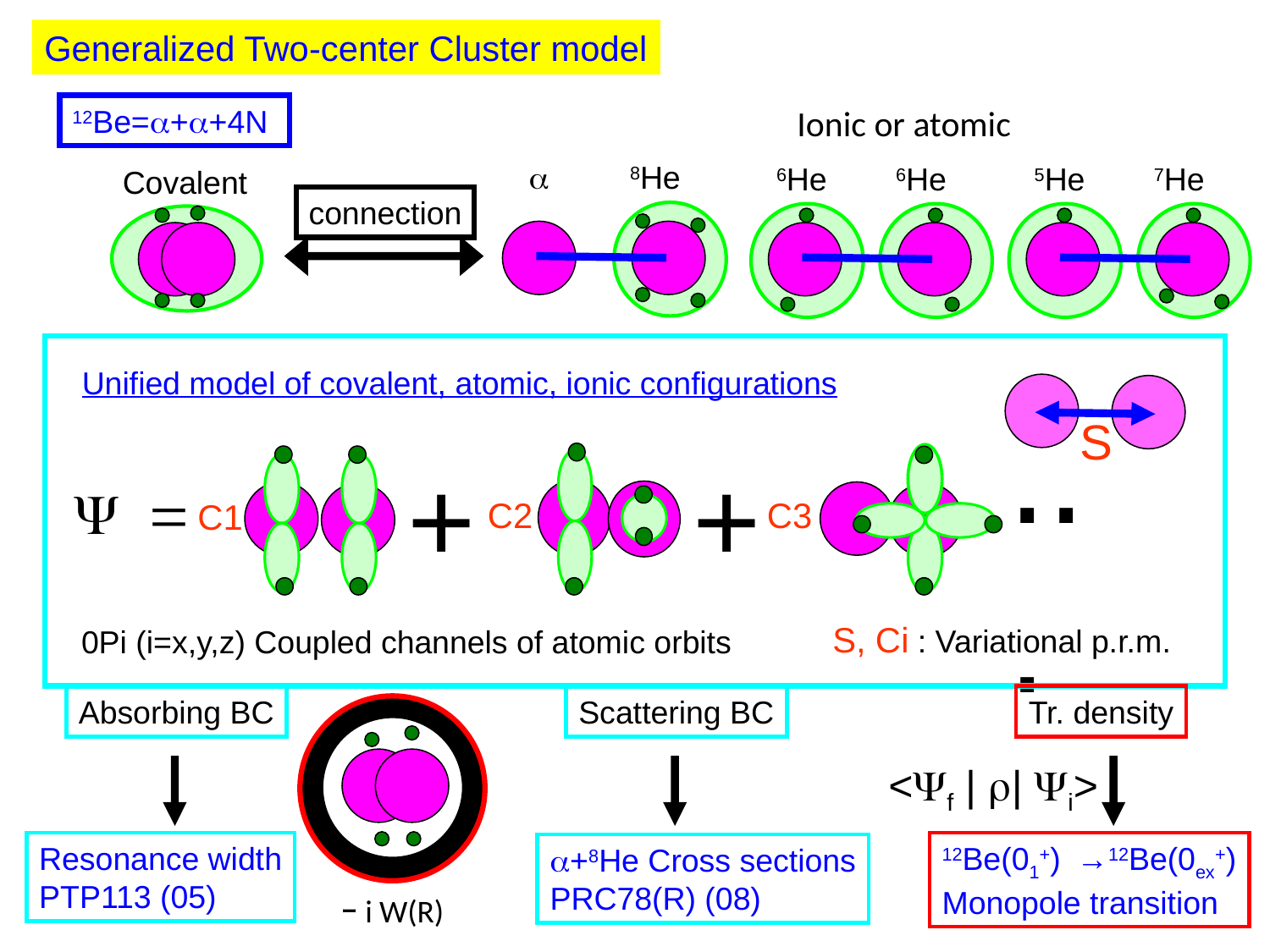

Generalized Two-center Cluster model
12Be=α+α+4N
Ionic or atomic
α
8He
6He
7He
6He
5He
Covalent

connection

Unified model of covalent, atomic, ionic configurations

...
S

+
+

Ψ =

C2
C3
C1

S, Ci : Variational p.r.m.
0Pi (i=x,y,z) Coupled channels of atomic orbits
Absorbing BC
Scattering BC
Tr. density

<Ψf | ρ| Ψi>

Resonance width
PTP113 (05)
12Be(01+) →12Be(0ex+)
Monopole transition
α+8He Cross sections
PRC78(R) (08)
ｰi W(R)